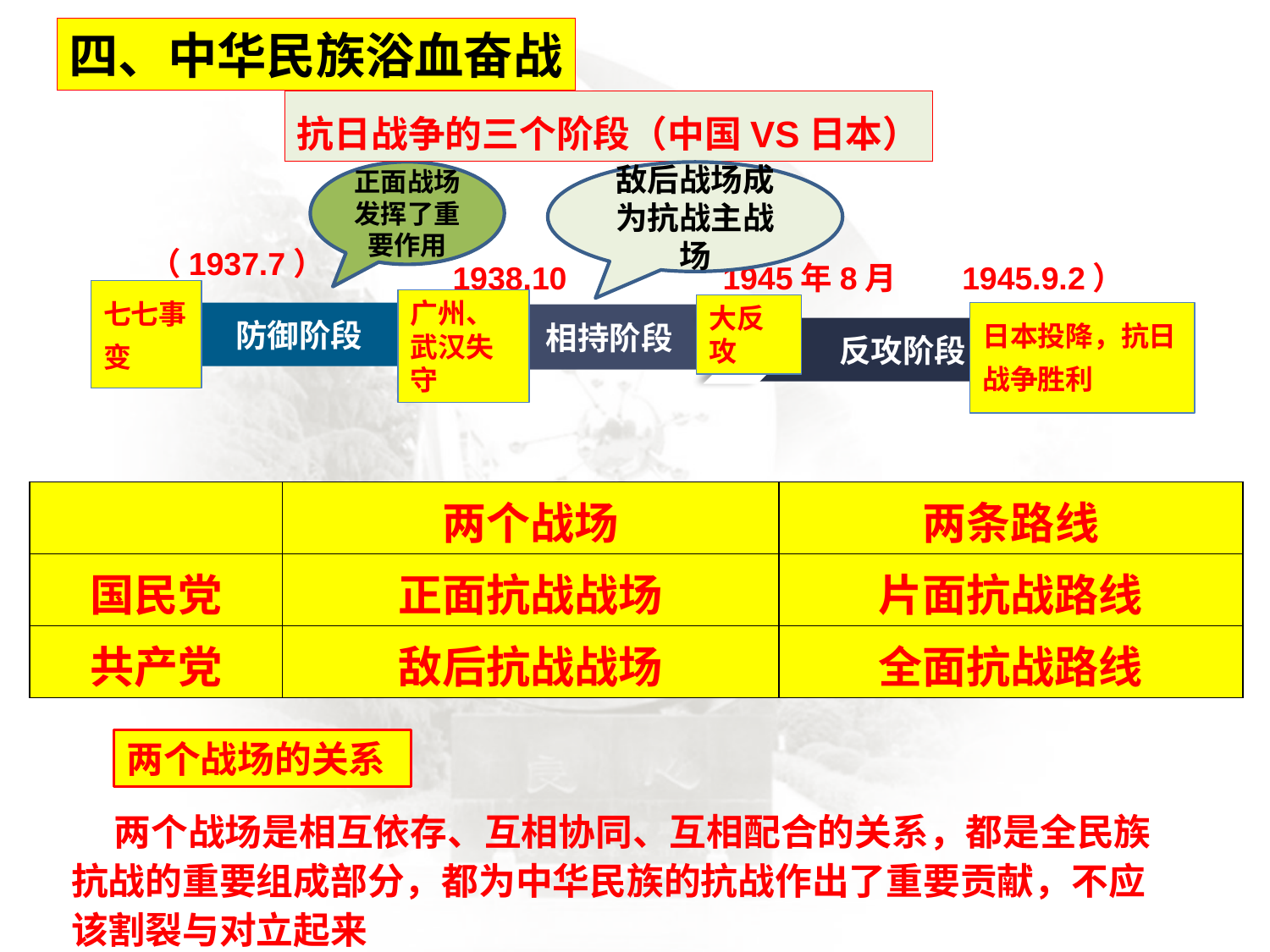

四、中华民族浴血奋战
抗日战争的三个阶段（中国VS日本）
正面战场发挥了重要作用
敌后战场成为抗战主战场
（1937.7）
（1945年8月）
(1938.10)
（1945.9.2）
七七事变
广州、武汉失守
大反攻
日本投降，抗日战争胜利
防御阶段

相持阶段
反攻阶段

|  | 两个战场 | 两条路线 |
| --- | --- | --- |
| 国民党 | 正面抗战战场 | 片面抗战路线 |
| 共产党 | 敌后抗战战场 | 全面抗战路线 |
两个战场的关系
    两个战场是相互依存、互相协同、互相配合的关系，都是全民族抗战的重要组成部分，都为中华民族的抗战作出了重要贡献，不应该割裂与对立起来